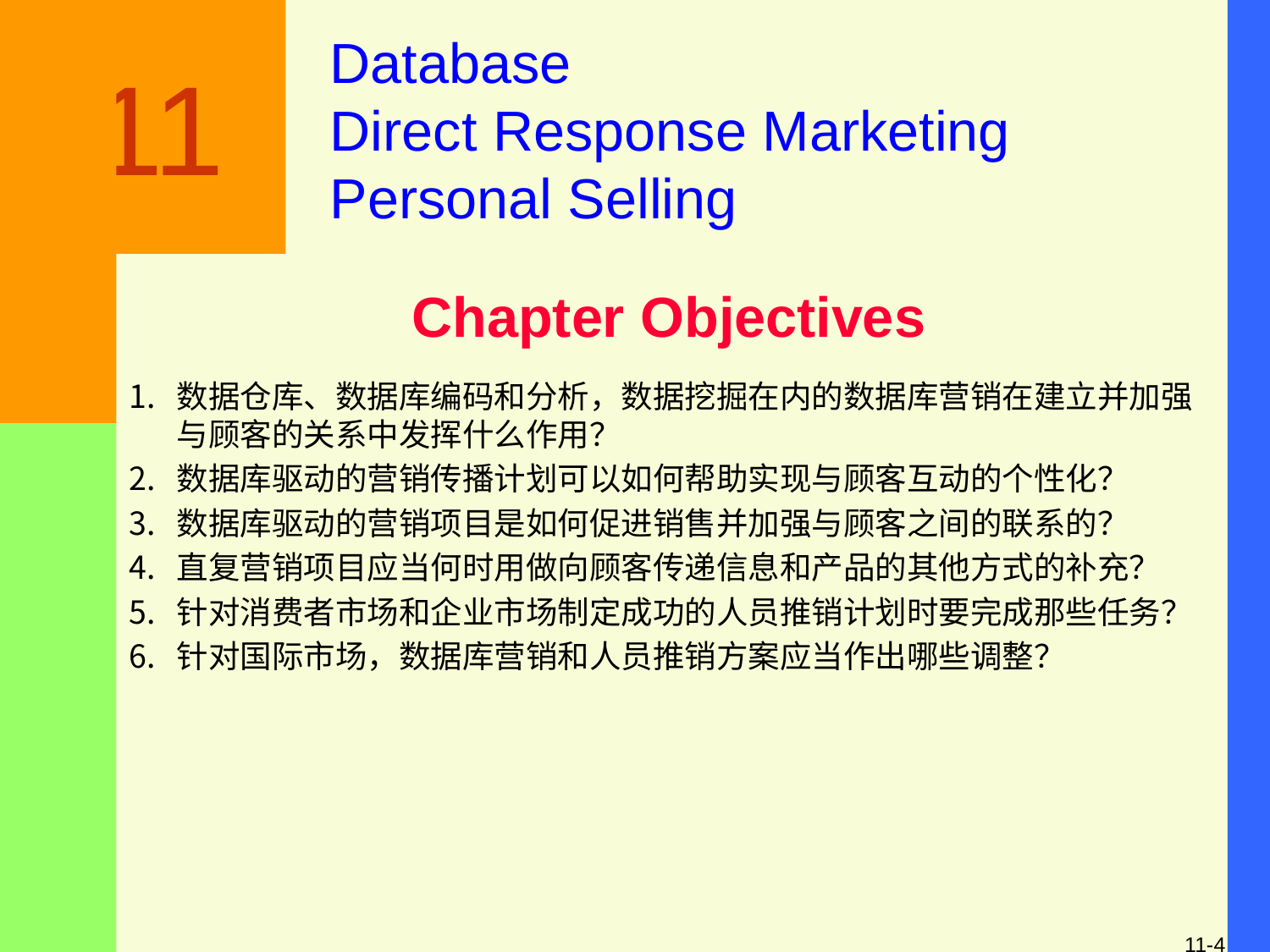

Database
Direct Response Marketing
Personal Selling
11
Chapter Objectives
数据仓库、数据库编码和分析，数据挖掘在内的数据库营销在建立并加强与顾客的关系中发挥什么作用？
数据库驱动的营销传播计划可以如何帮助实现与顾客互动的个性化？
数据库驱动的营销项目是如何促进销售并加强与顾客之间的联系的？
直复营销项目应当何时用做向顾客传递信息和产品的其他方式的补充？
针对消费者市场和企业市场制定成功的人员推销计划时要完成那些任务？
针对国际市场，数据库营销和人员推销方案应当作出哪些调整？

11-4